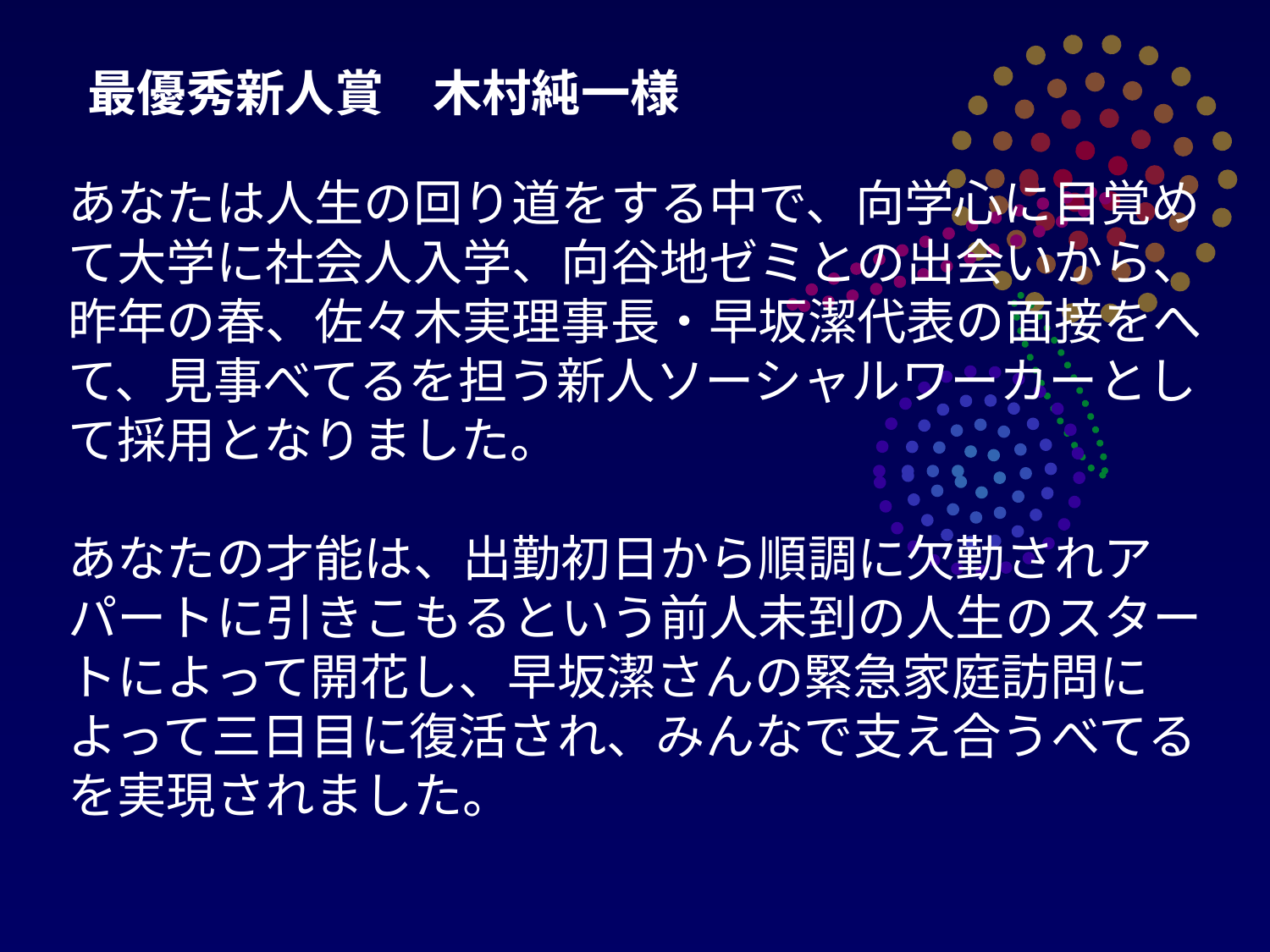

最優秀新人賞　木村純一様

あなたは人生の回り道をする中で、向学心に目覚めて大学に社会人入学、向谷地ゼミとの出会いから、昨年の春、佐々木実理事長・早坂潔代表の面接をへて、見事べてるを担う新人ソーシャルワーカーとして採用となりました。

あなたの才能は、出勤初日から順調に欠勤されアパートに引きこもるという前人未到の人生のスタートによって開花し、早坂潔さんの緊急家庭訪問によって三日目に復活され、みんなで支え合うべてるを実現されました。